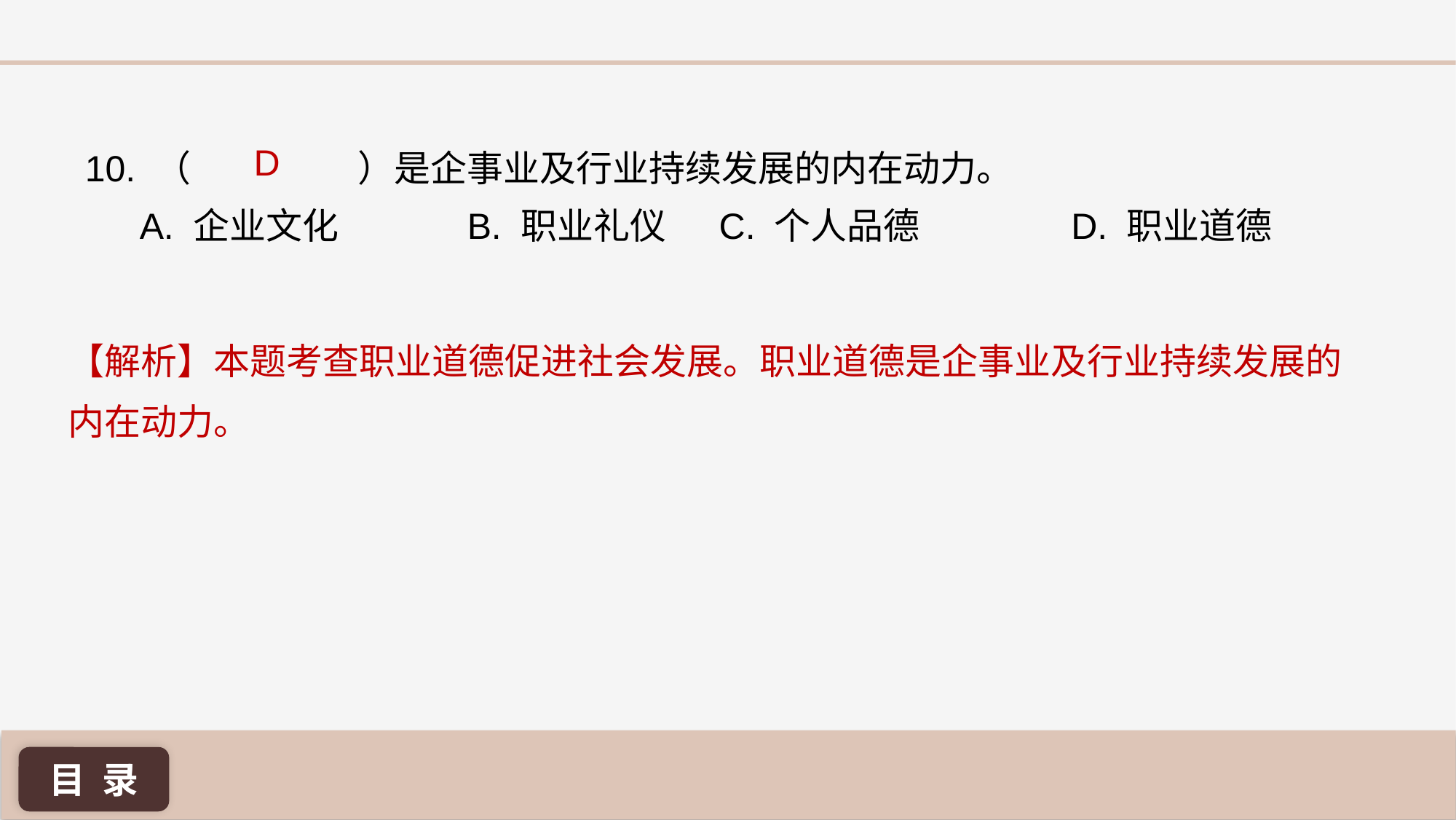

D
10. （ 		）是企事业及行业持续发展的内在动力。
A. 企业文化 		B. 职业礼仪 	   C. 个人品德 	      D. 职业道德
【解析】本题考查职业道德促进社会发展。职业道德是企事业及行业持续发展的内在动力。